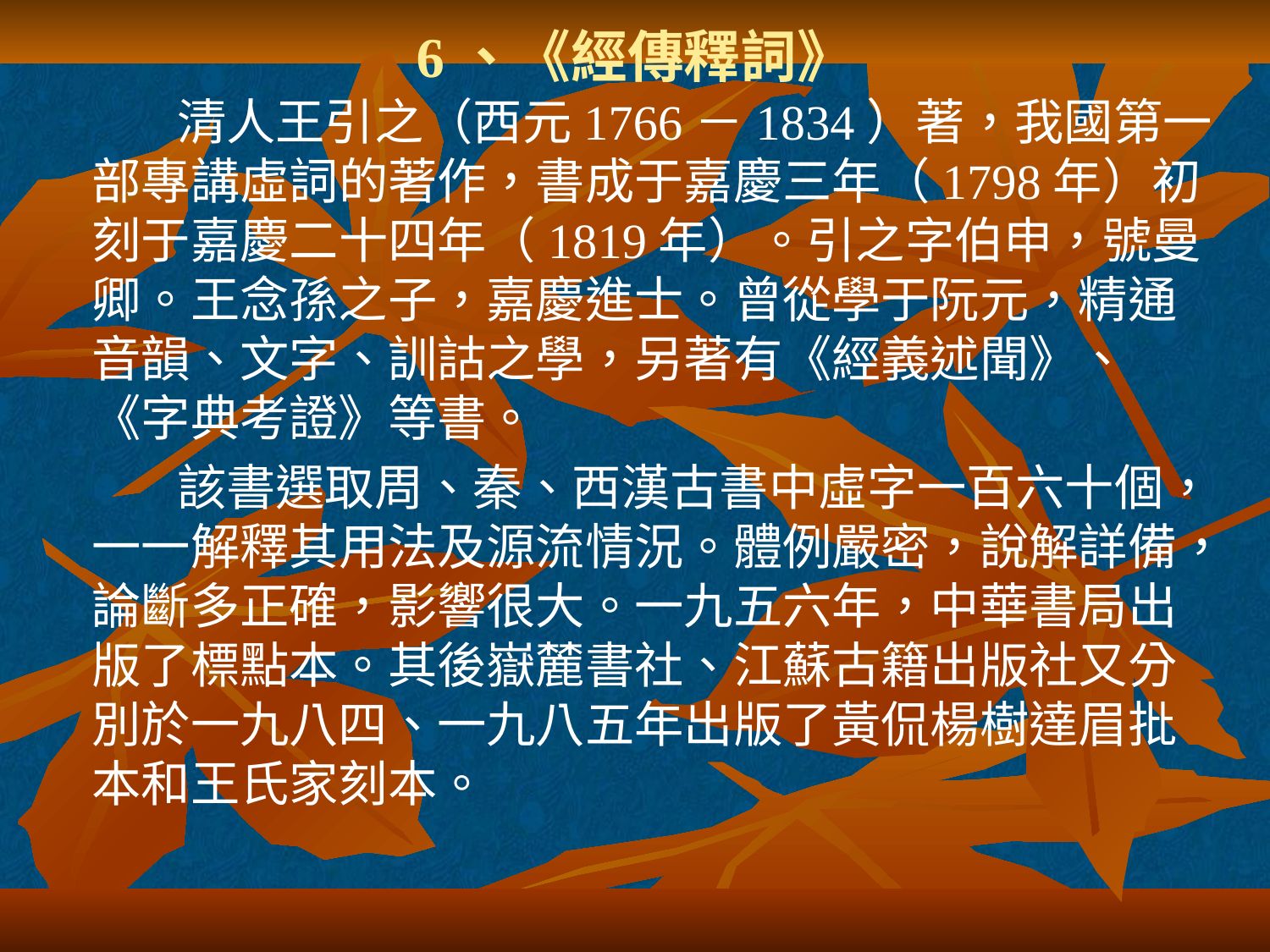

# 6、《經傳釋詞》
           清人王引之（西元1766－1834）著，我國第一部專講虛詞的著作，書成于嘉慶三年（1798年）初刻于嘉慶二十四年（1819年）。引之字伯申，號曼卿。王念孫之子，嘉慶進士。曾從學于阮元，精通音韻、文字、訓詁之學，另著有《經義述聞》、《字典考證》等書。
           該書選取周、秦、西漢古書中虛字一百六十個，一一解釋其用法及源流情況。體例嚴密，說解詳備，論斷多正確，影響很大。一九五六年，中華書局出版了標點本。其後嶽麓書社、江蘇古籍出版社又分別於一九八四、一九八五年出版了黃侃楊樹達眉批本和王氏家刻本。